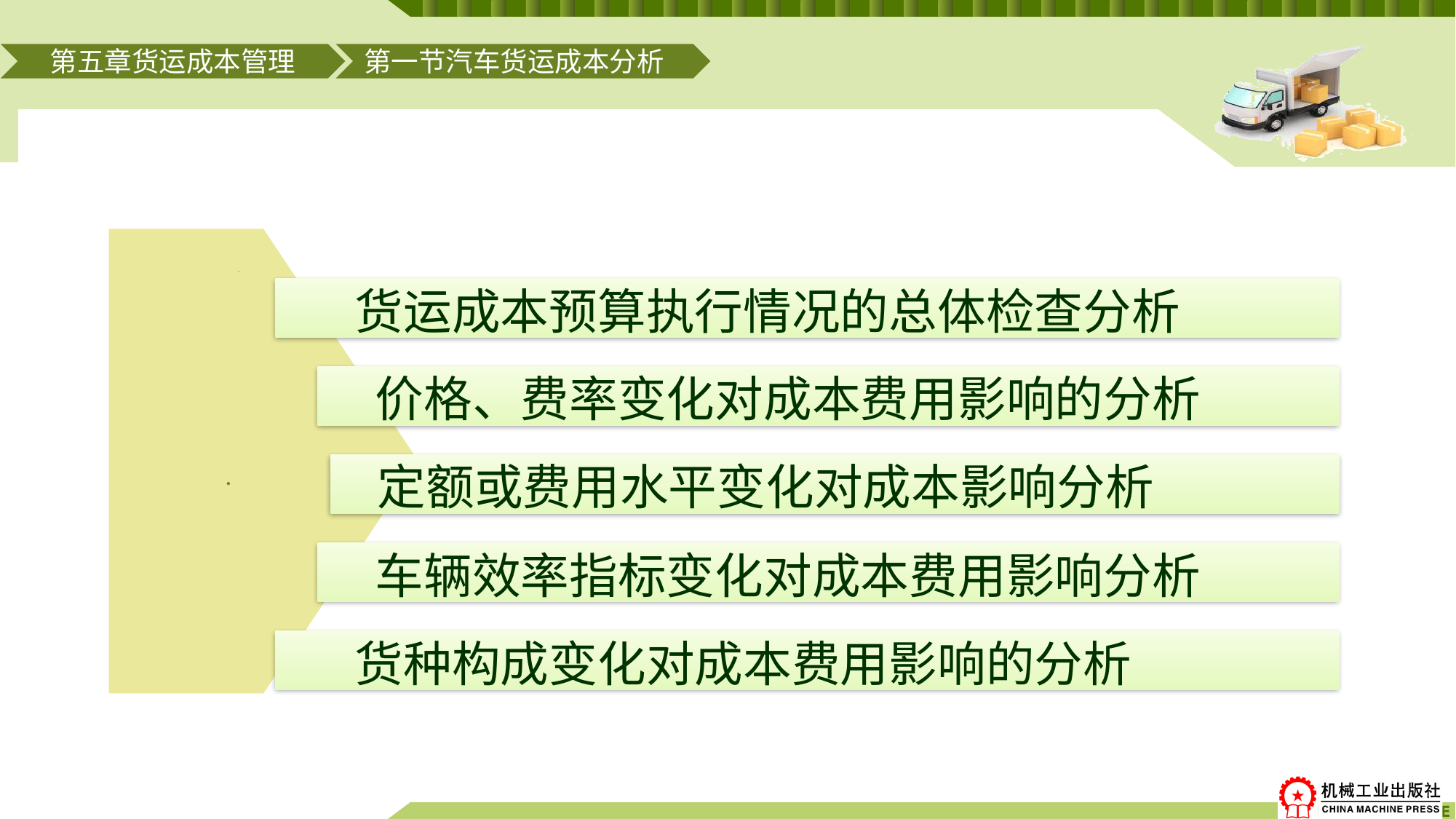

第五章货运成本管理
第一节汽车货运成本分析
     货运成本预算执行情况的总体检查分析
  定额或费用水平变化对成本影响分析
   车辆效率指标变化对成本费用影响分析
   价格、费率变化对成本费用影响的分析
     货种构成变化对成本费用影响的分析